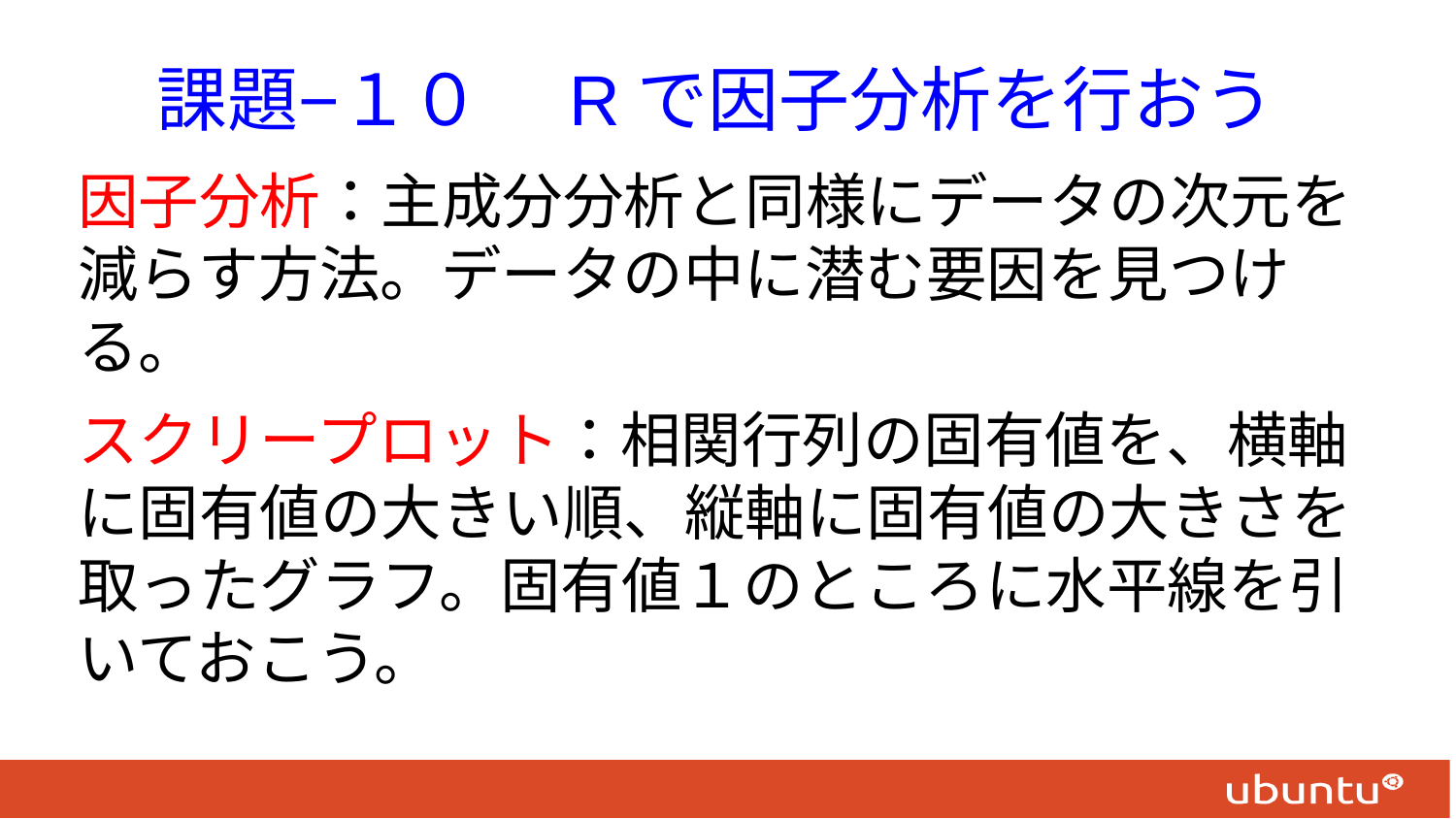

# 課題−１０　Rで因子分析を行おう
因子分析：主成分分析と同様にデータの次元を減らす方法。データの中に潜む要因を見つける。
スクリープロット：相関行列の固有値を、横軸に固有値の大きい順、縦軸に固有値の大きさを取ったグラフ。固有値１のところに水平線を引いておこう。